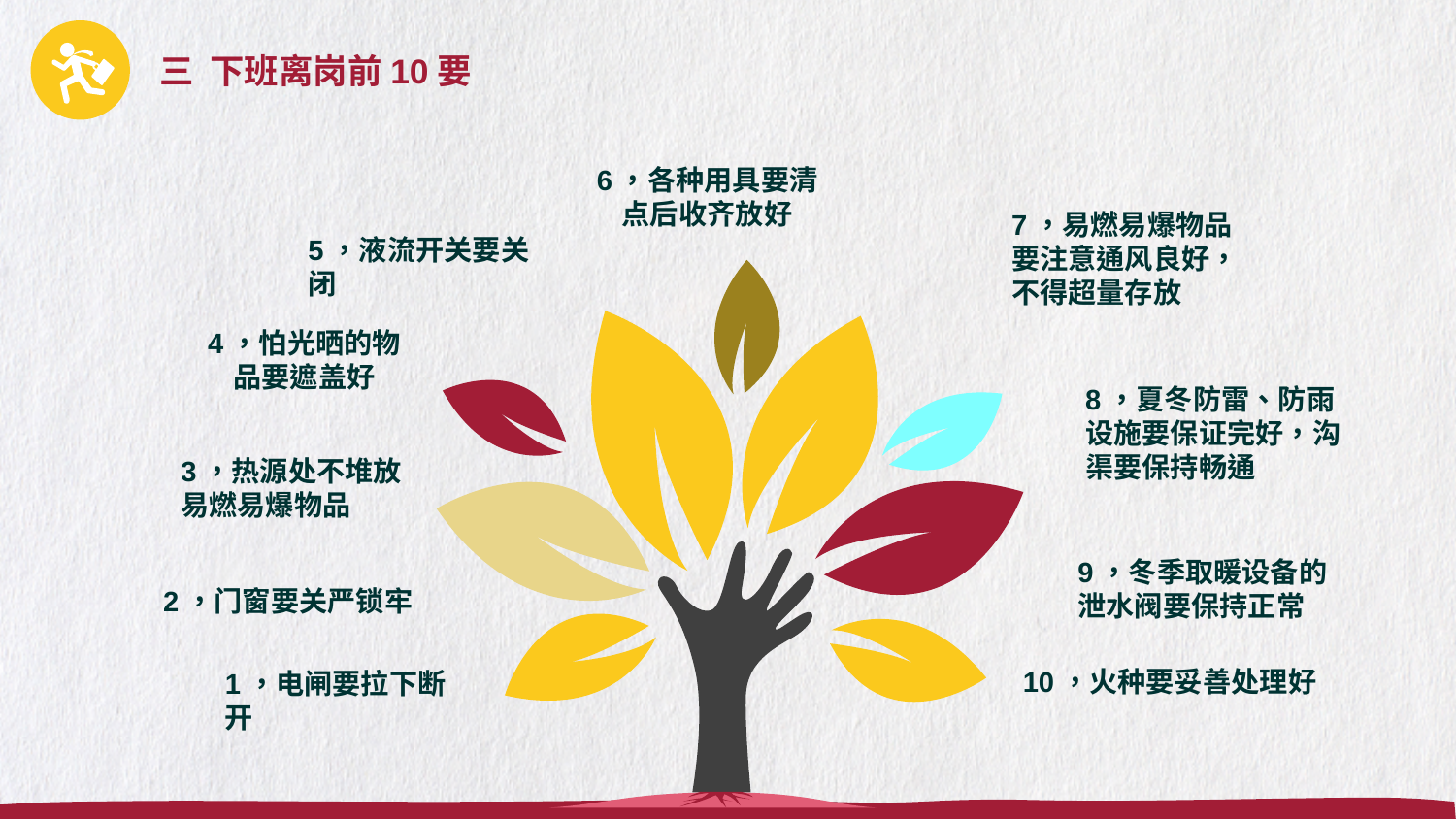

三  下班离岗前10要
6，各种用具要清点后收齐放好
7，易燃易爆物品要注意通风良好，不得超量存放
5，液流开关要关闭

4，怕光晒的物品要遮盖好
8，夏冬防雷、防雨设施要保证完好，沟渠要保持畅通
3，热源处不堆放易燃易爆物品
9，冬季取暖设备的泄水阀要保持正常
2，门窗要关严锁牢
10，火种要妥善处理好
1，电闸要拉下断开